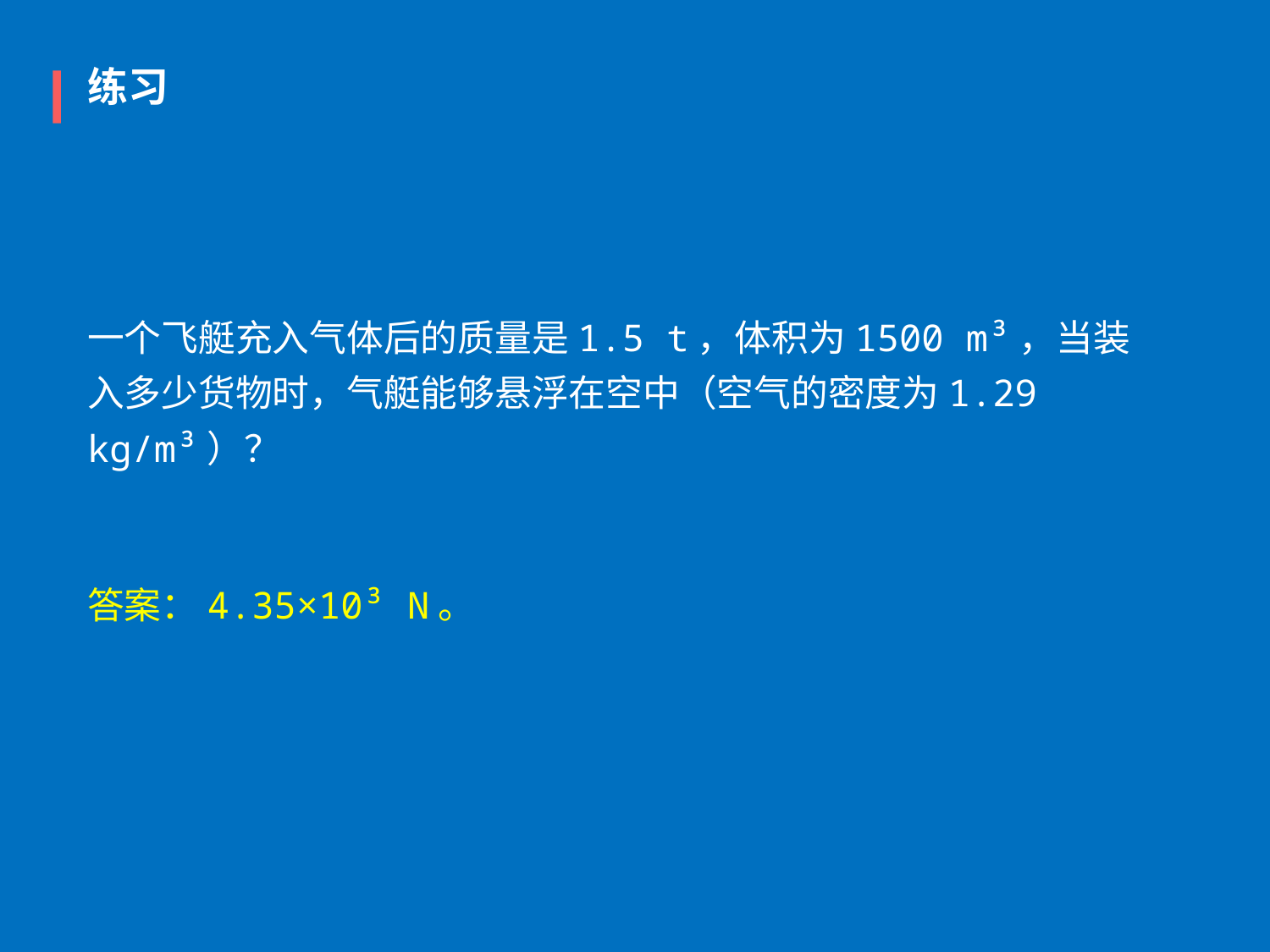

练习

一个飞艇充入气体后的质量是1.5 t，体积为1500 m³，当装入多少货物时，气艇能够悬浮在空中（空气的密度为1.29 kg/m³）？
答案：4.35×10³ N。